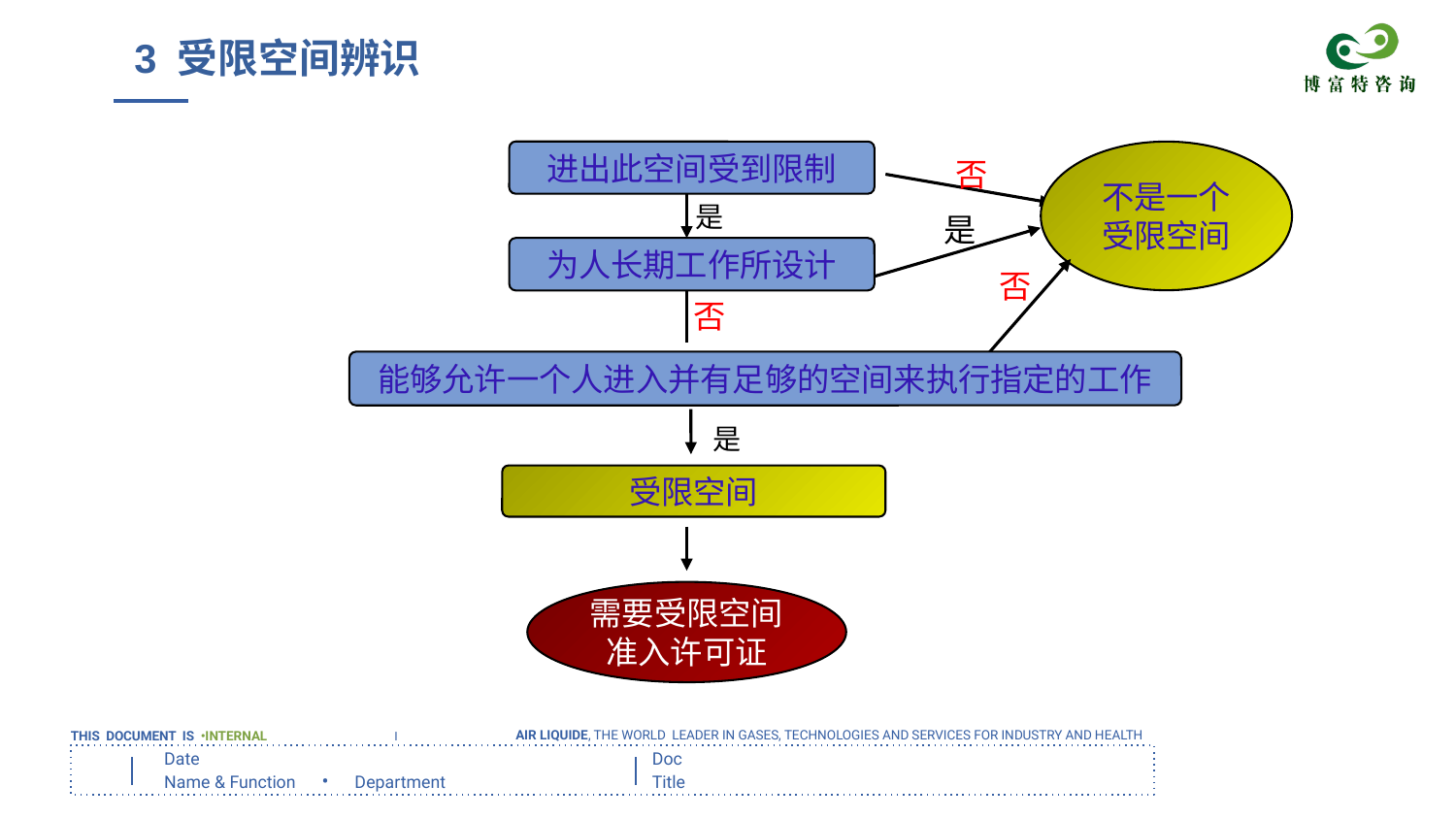

3 受限空间辨识

进出此空间受到限制
不是一个
受限空间
否
是
是
为人长期工作所设计
否
是
受限空间
需要受限空间
准入许可证
否
能够允许一个人进入并有足够的空间来执行指定的工作
11